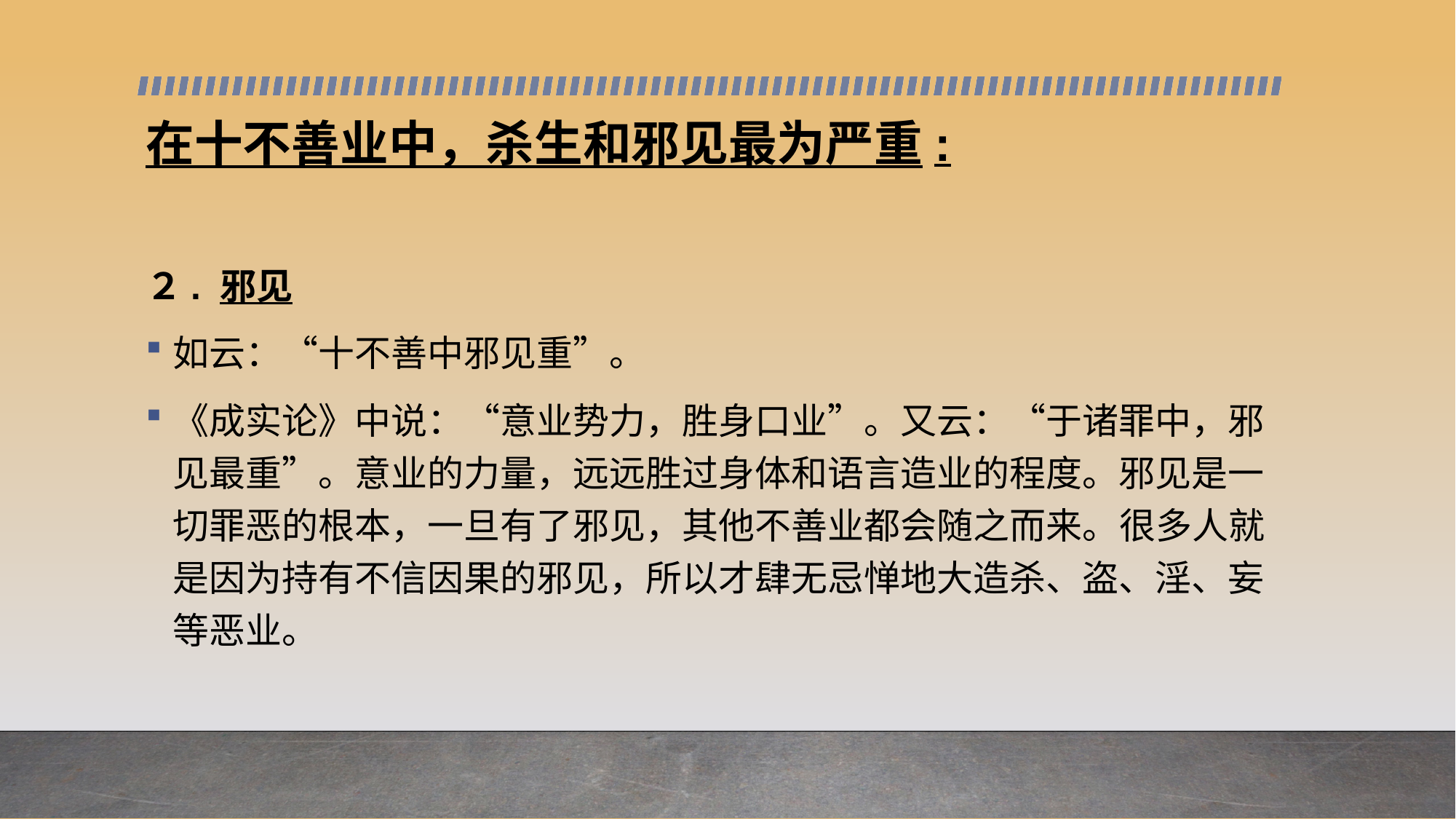

在十不善业中，杀生和邪见最为严重:
２. 邪见
如云：“十不善中邪见重”。
《成实论》中说：“意业势力，胜身口业”。又云：“于诸罪中，邪见最重”。意业的力量，远远胜过身体和语言造业的程度。邪见是一切罪恶的根本，一旦有了邪见，其他不善业都会随之而来。很多人就是因为持有不信因果的邪见，所以才肆无忌惮地大造杀、盗、淫、妄等恶业。